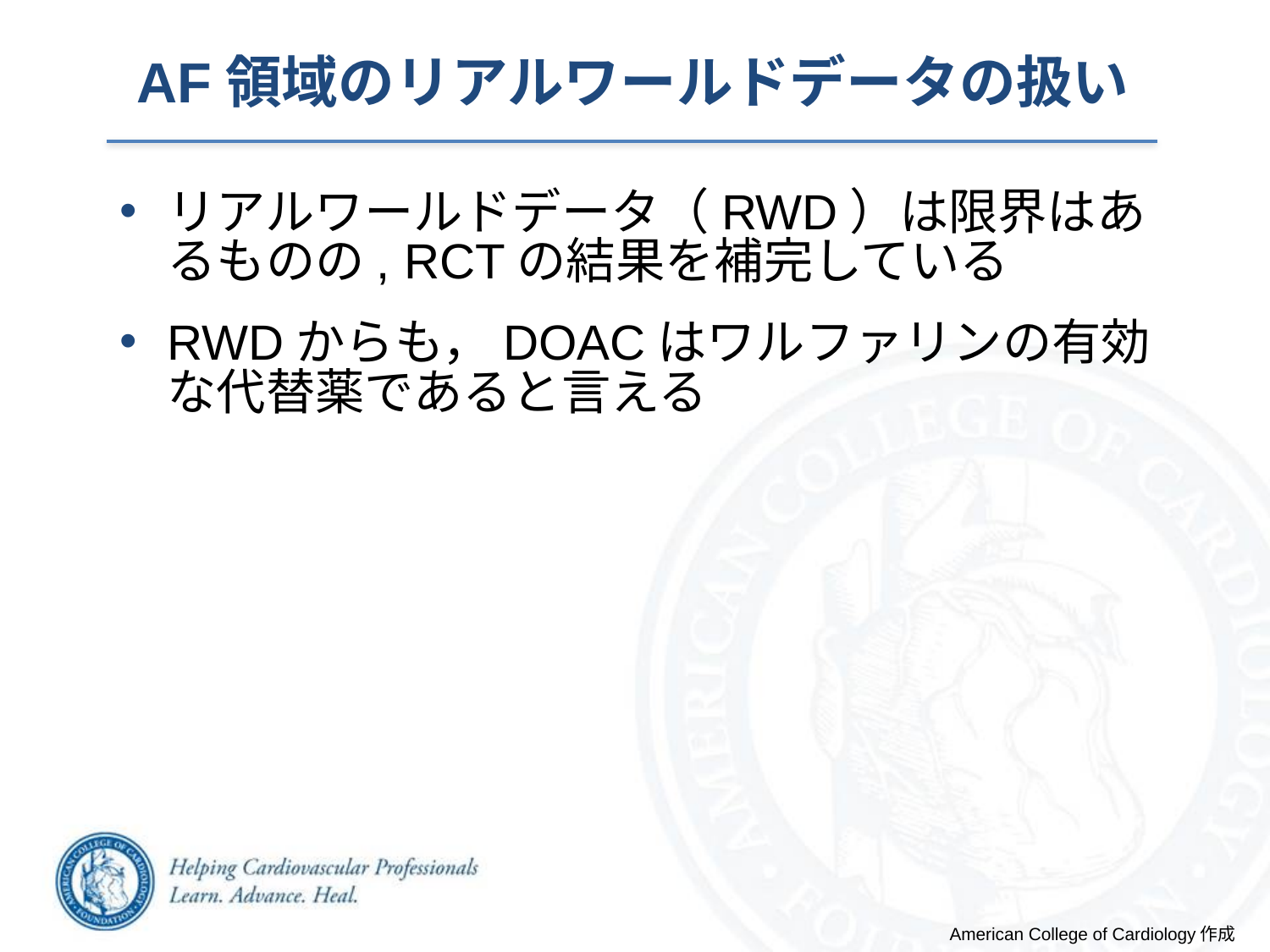

# AF領域のリアルワールドデータの扱い
リアルワールドデータ（RWD）は限界はあるものの, RCTの結果を補完している
RWDからも，DOACはワルファリンの有効な代替薬であると言える

American College of Cardiology作成